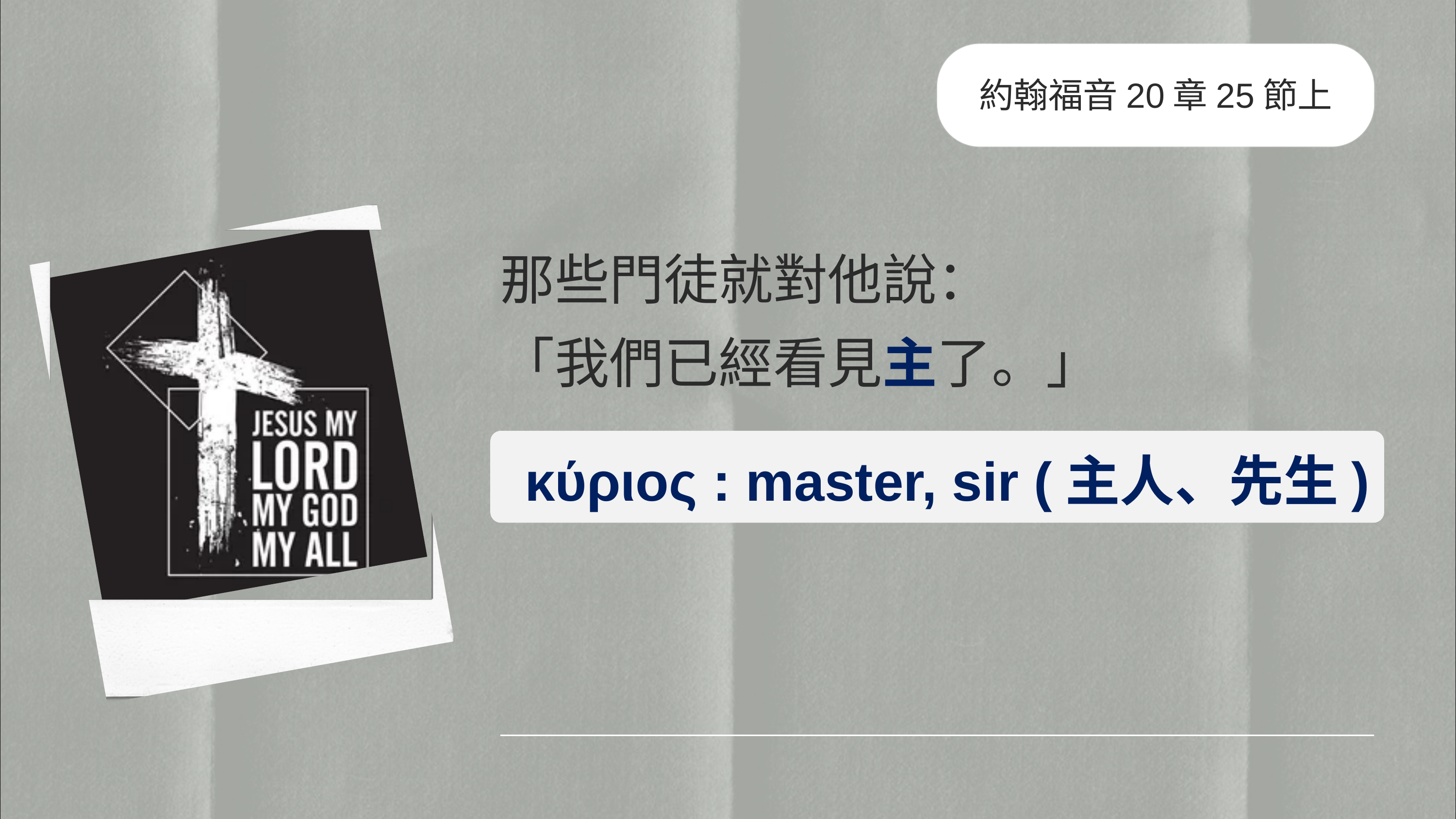

約翰福音20章25節上
那些門徒就對他說：
「我們已經看見主了。」

  κύριος : master, sir (主人、先生)